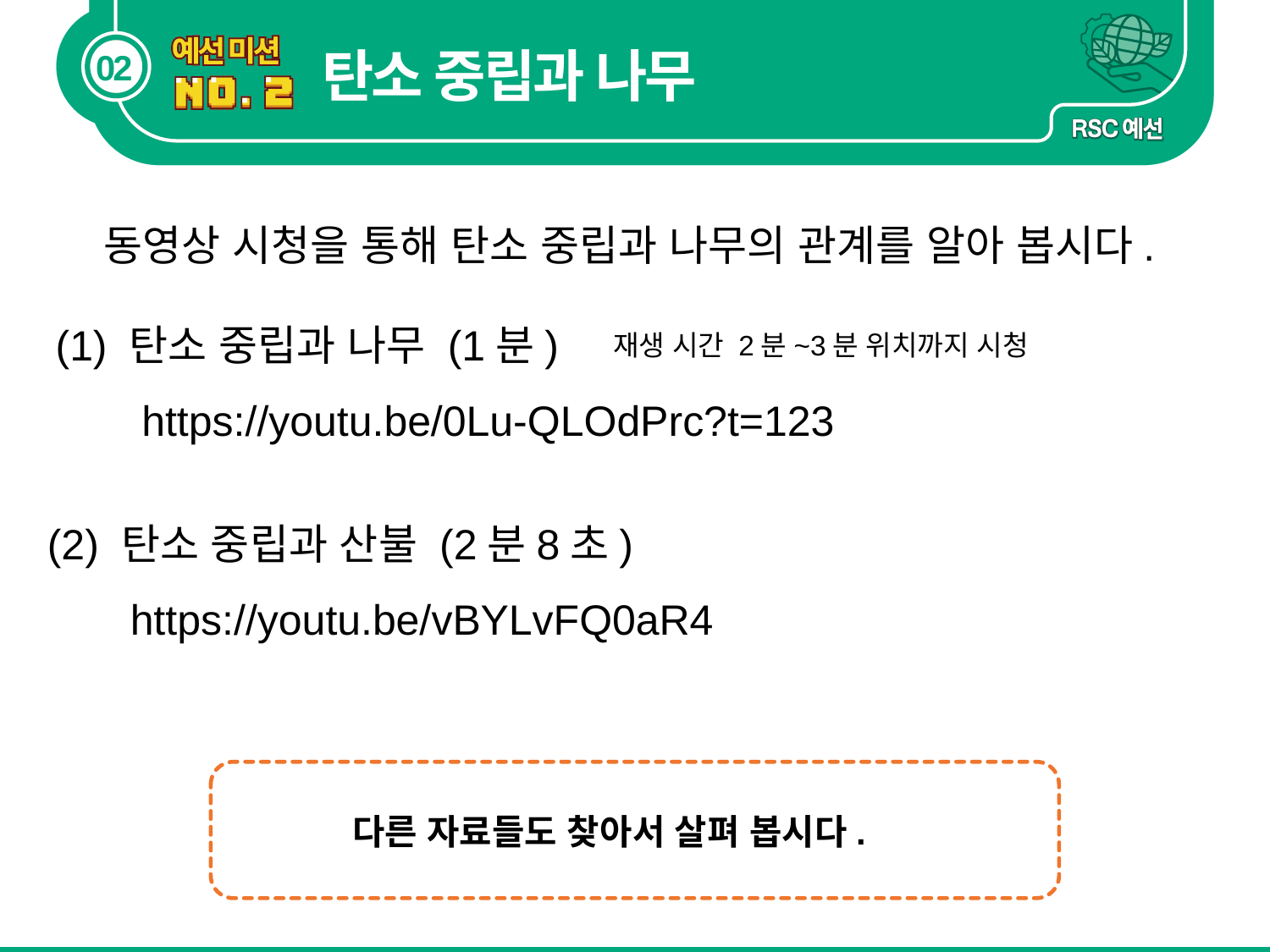

탄소 중립과 나무
동영상 시청을 통해 탄소 중립과 나무의 관계를 알아 봅시다.
(1) 탄소 중립과 나무 (1분)
재생 시간 2분~3분 위치까지 시청
https://youtu.be/0Lu-QLOdPrc?t=123
(2) 탄소 중립과 산불 (2분8초)
https://youtu.be/vBYLvFQ0aR4

다른 자료들도 찾아서 살펴 봅시다.